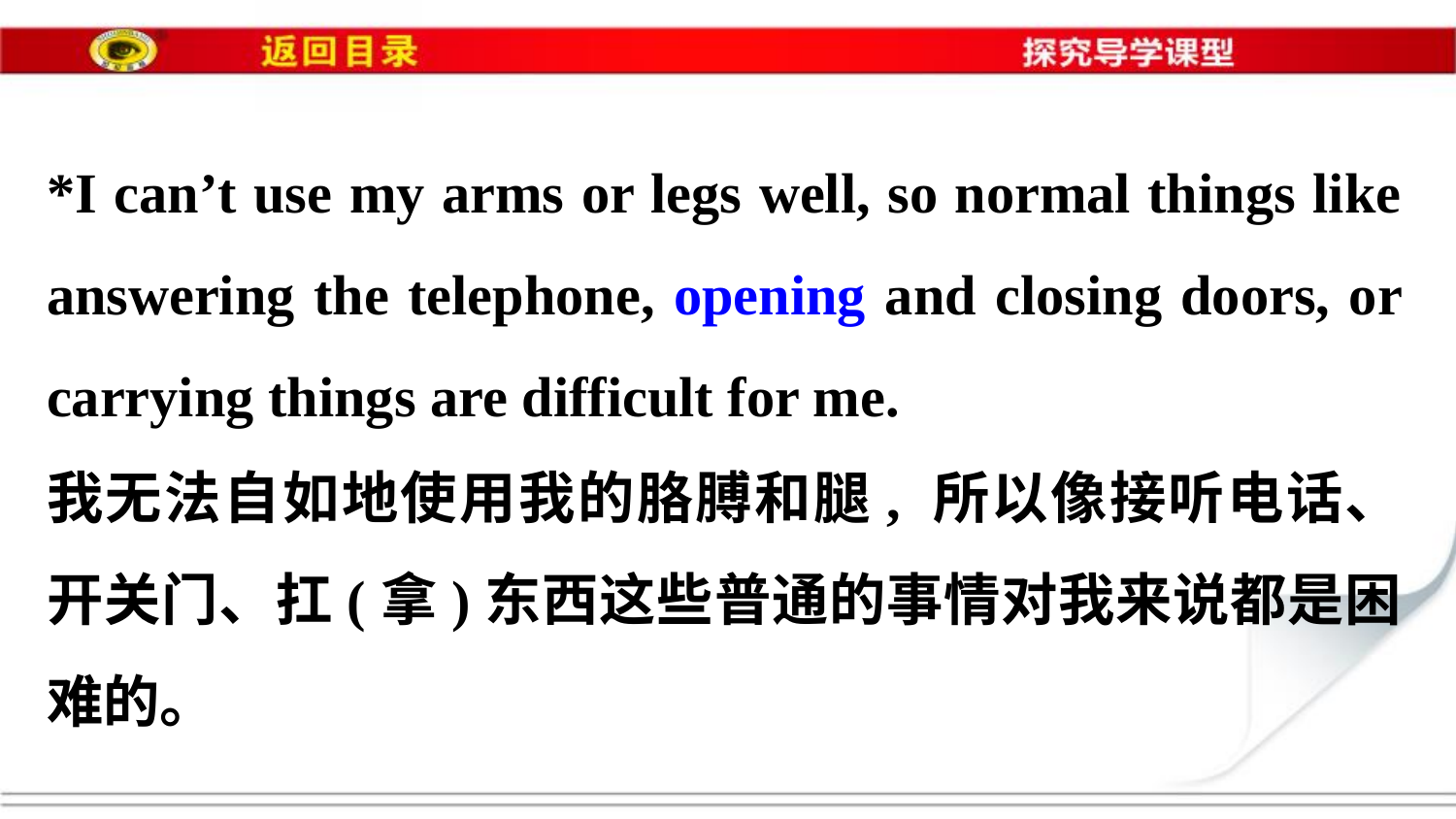

*I can’t use my arms or legs well, so normal things like answering the telephone, opening and closing doors, or carrying things are difficult for me.
我无法自如地使用我的胳膊和腿, 所以像接听电话、开关门、扛(拿)东西这些普通的事情对我来说都是困难的。